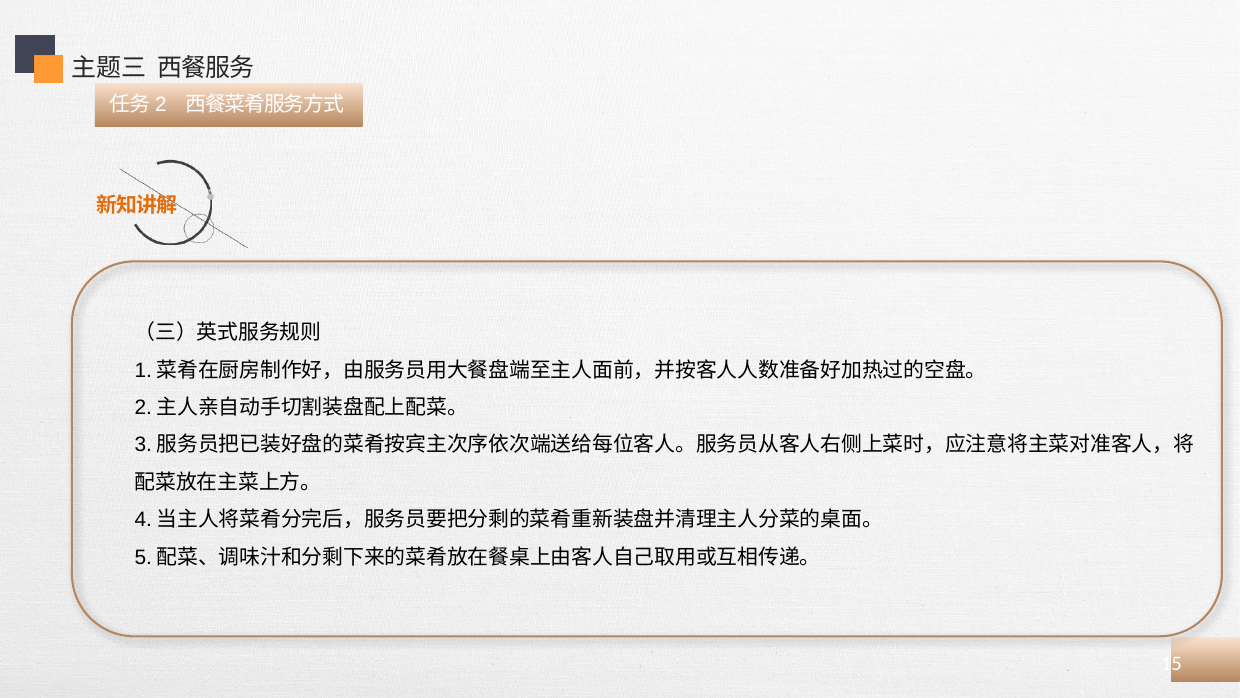

主题三  西餐服务

任务2   西餐菜肴服务方式

（三）英式服务规则
1.菜肴在厨房制作好，由服务员用大餐盘端至主人面前，并按客人人数准备好加热过的空盘。
2.主人亲自动手切割装盘配上配菜。
3.服务员把已装好盘的菜肴按宾主次序依次端送给每位客人。服务员从客人右侧上菜时，应注意将主菜对准客人，将配菜放在主菜上方。
4.当主人将菜肴分完后，服务员要把分剩的菜肴重新装盘并清理主人分菜的桌面。
5.配菜、调味汁和分剩下来的菜肴放在餐桌上由客人自己取用或互相传递。